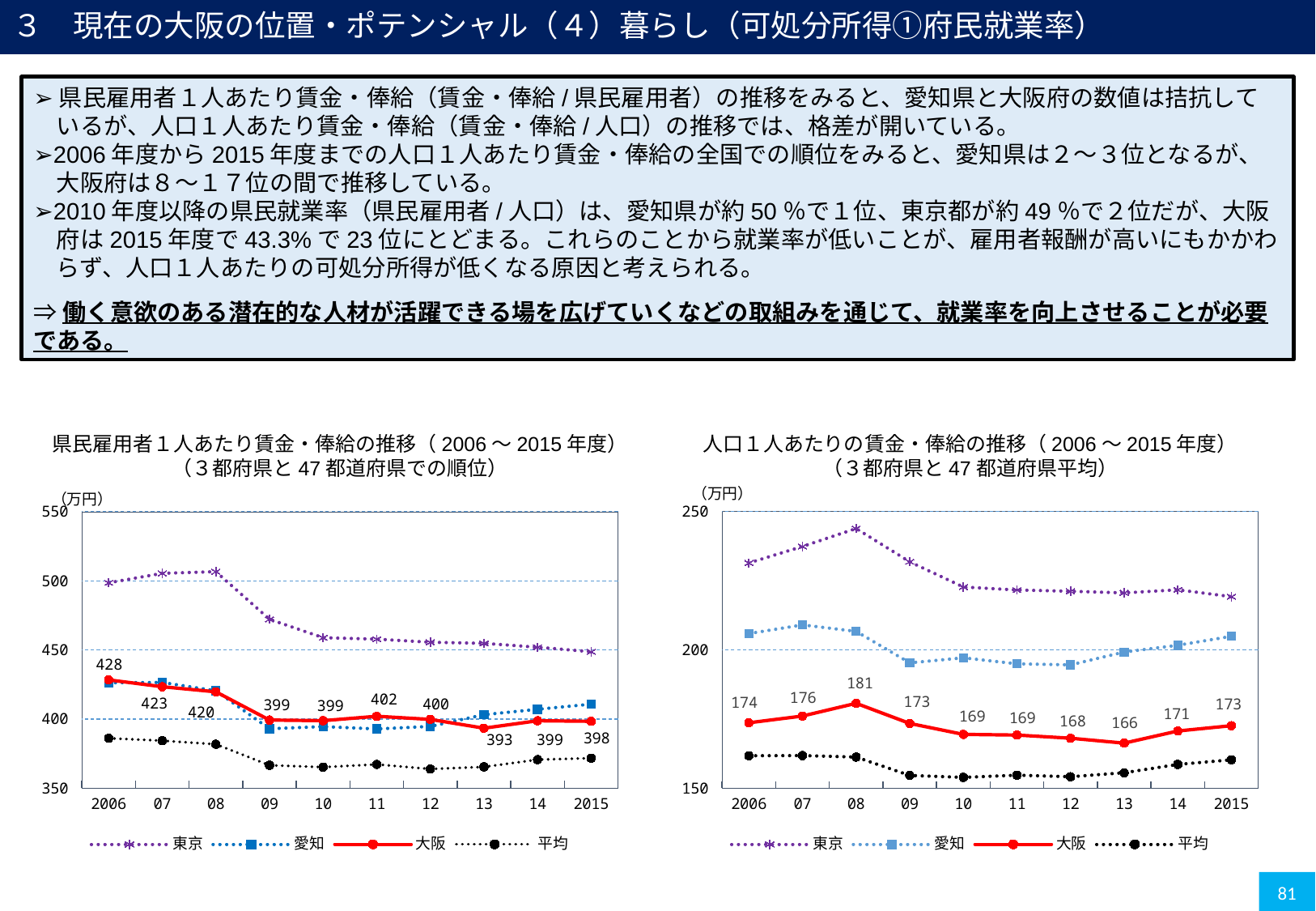

３　現在の大阪の位置・ポテンシャル（４）暮らし（可処分所得①府民就業率）
➢県民雇用者１人あたり賃金・俸給（賃金・俸給/県民雇用者）の推移をみると、愛知県と大阪府の数値は拮抗しているが、人口１人あたり賃金・俸給（賃金・俸給/人口）の推移では、格差が開いている。
➢2006年度から2015年度までの人口１人あたり賃金・俸給の全国での順位をみると、愛知県は２～３位となるが、大阪府は８～１７位の間で推移している。
➢2010年度以降の県民就業率（県民雇用者/人口）は、愛知県が約50％で１位、東京都が約49％で２位だが、大阪府は2015年度で43.3%で23位にとどまる。これらのことから就業率が低いことが、雇用者報酬が高いにもかかわらず、人口１人あたりの可処分所得が低くなる原因と考えられる。

⇒働く意欲のある潜在的な人材が活躍できる場を広げていくなどの取組みを通じて、就業率を向上させることが必要である。
県民雇用者１人あたり賃金・俸給の推移（2006～2015年度）
（３都府県と47都道府県での順位）
人口１人あたりの賃金・俸給の推移（2006～2015年度）
（３都府県と47都道府県平均）
（万円）
（万円）

### Chart

| Category | 東京 | 愛知 | 大阪 | 平均 |
|---|---|---|---|---|
| 2006 | 498.59720543272584 | 426.26141233305395 | 428.3499221360917 | 386.1693785382286 |
| 07 | 505.43426266831756 | 426.4700997529813 | 423.39866816721604 | 384.3701250624172 |
| 08 | 506.6591818432616 | 420.46861004916093 | 419.7182551279032 | 381.79553830000447 |
| 09 | 472.2091935825218 | 393.0169089371545 | 399.2870961199432 | 366.5929312368472 |
| 10 | 458.8949243401335 | 394.5630114097768 | 398.8560247337393 | 365.25797177591386 |
| 11 | 457.84390015370667 | 392.8769592904308 | 402.0413201541297 | 367.20828290179503 |
| 12 | 455.61058414214983 | 394.69167512186124 | 399.7990853605336 | 363.9289307240232 |
| 13 | 454.7955047240548 | 403.1632725404865 | 393.4356534118611 | 365.41088229516475 |
| 14 | 452.0171805701655 | 407.07794393812185 | 398.79117999618575 | 370.6721895571551 |
| 2015 | 448.7383709459102 | 410.78910655678857 | 398.4123071266519 | 371.7366424904723 |

### Chart

| Category | 東京 | 愛知 | 大阪 | 平均 |
|---|---|---|---|---|
| 2006 | 231.4535644552966 | 205.91561998542457 | 173.66836143716358 | 161.75600479089294 |
| 07 | 237.42370786508107 | 209.06943894321253 | 176.08965093947373 | 161.80565086810347 |
| 08 | 243.91354554780725 | 206.7135788990105 | 180.6946035278517 | 161.26513979406565 |
| 09 | 231.8794148039359 | 195.3349245820948 | 173.41830333815142 | 154.61720403331793 |
| 10 | 222.76259351878673 | 197.14933193391897 | 169.45918584314364 | 153.91761639913756 |
| 11 | 221.69214024669057 | 194.99876523039777 | 169.2191224388785 | 154.71847868882162 |
| 12 | 221.2216617880864 | 194.62309508209603 | 168.0712806478007 | 154.15127665037417 |
| 13 | 220.63284153306054 | 199.2437455129482 | 166.29508615810852 | 155.5863533829731 |
| 14 | 221.760955493212 | 201.70125109527777 | 170.6832805834128 | 158.60896200108607 |
| 2015 | 219.26949152554914 | 204.93035800002352 | 172.60113701399936 | 160.26984238147358 |
81